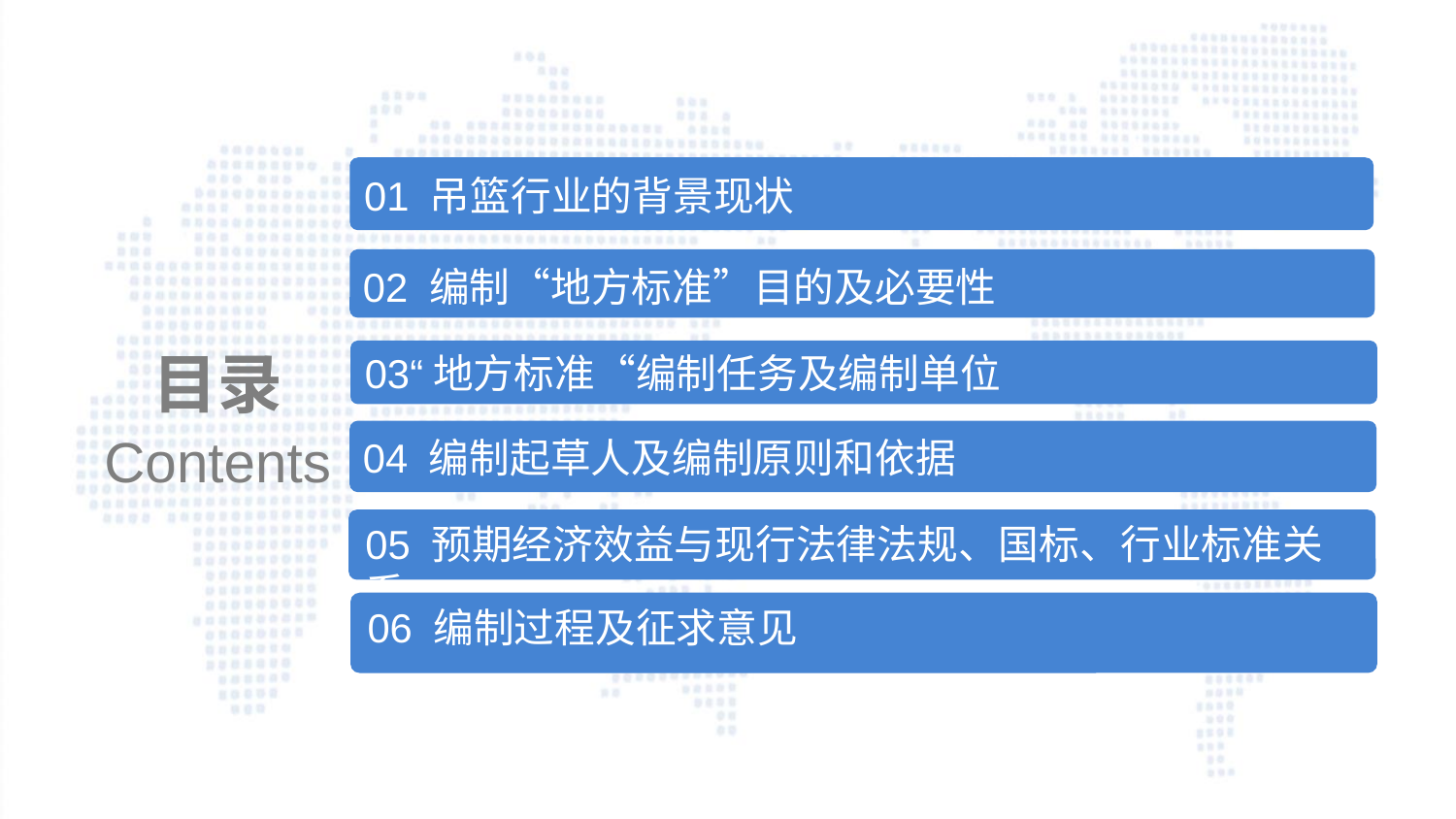

01 吊篮行业的背景现状

02 编制“地方标准”目的及必要性
03“地方标准“编制任务及编制单位

目录

Contents
04 编制起草人及编制原则和依据
05 预期经济效益与现行法律法规、国标、行业标准关系
06 编制过程及征求意见